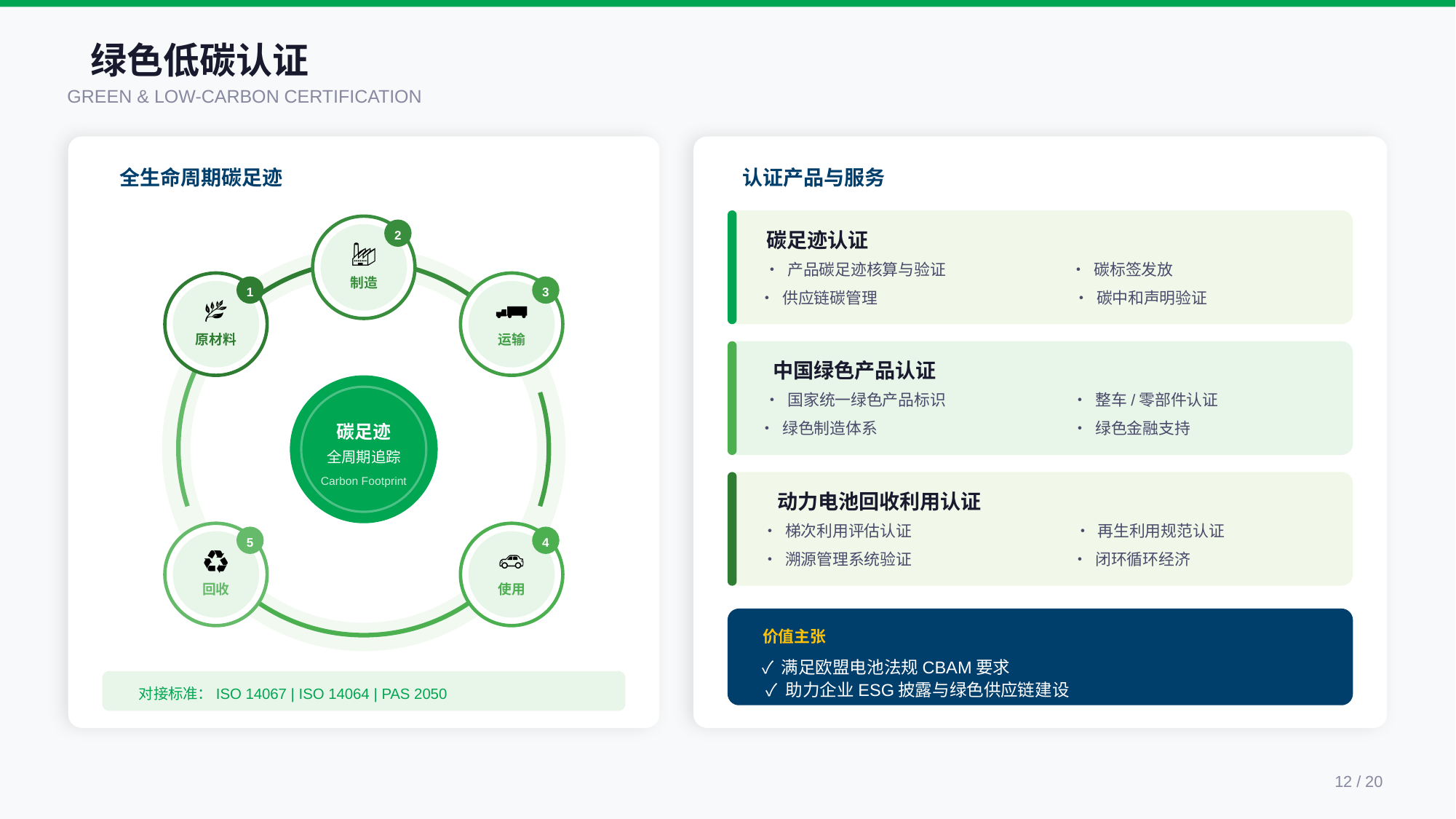

绿色低碳认证
GREEN & LOW-CARBON CERTIFICATION

全生命周期碳足迹

2
🏭
制造

1
🌿
原材料

3
🚛
运输

碳足迹
全周期追踪
Carbon Footprint

5
♻️
回收

4
🚗
使用

对接标准：ISO 14067 | ISO 14064 | PAS 2050

认证产品与服务

碳足迹认证
• 产品碳足迹核算与验证
• 碳标签发放
• 供应链碳管理
• 碳中和声明验证

中国绿色产品认证
• 国家统一绿色产品标识
• 整车/零部件认证
• 绿色制造体系
• 绿色金融支持

动力电池回收利用认证
• 梯次利用评估认证
• 再生利用规范认证
• 溯源管理系统验证
• 闭环循环经济

价值主张
✓ 满足欧盟电池法规CBAM要求
✓ 助力企业ESG披露与绿色供应链建设
12 / 20